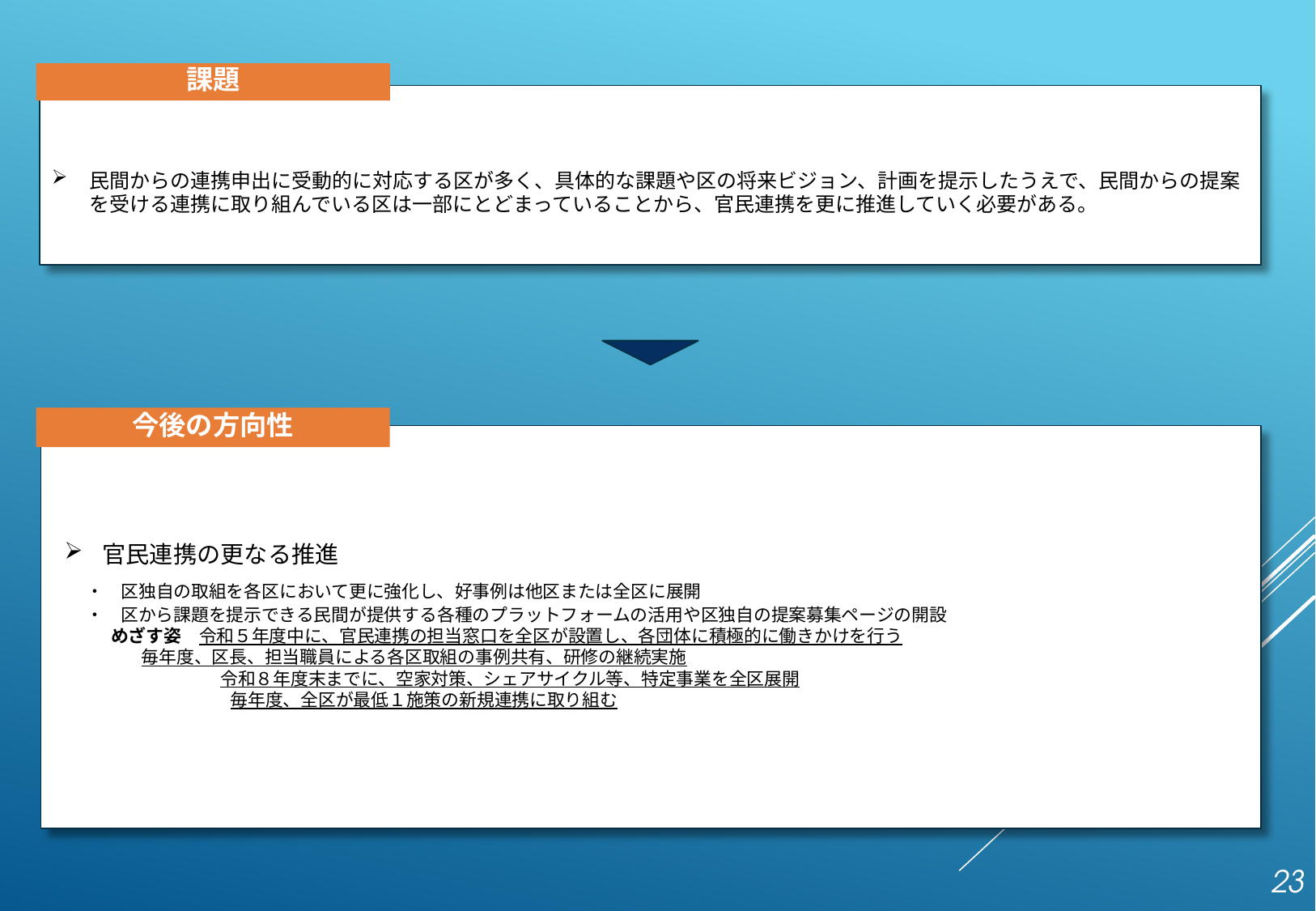

課題

民間からの連携申出に受動的に対応する区が多く、具体的な課題や区の将来ビジョン、計画を提示したうえで、民間からの提案を受ける連携に取り組んでいる区は一部にとどまっていることから、官民連携を更に推進していく必要がある。

今後の方向性
官民連携の更なる推進
　 ・　区独自の取組を各区において更に強化し、好事例は他区または全区に展開
　 ・　区から課題を提示できる民間が提供する各種のプラットフォームの活用や区独自の提案募集ページの開設
　　   めざす姿　令和５年度中に、官民連携の担当窓口を全区が設置し、各団体に積極的に働きかけを行う
                   毎年度、区長、担当職員による各区取組の事例共有、研修の継続実施
　　　　　 　  　　 令和８年度末までに、空家対策、シェアサイクル等、特定事業を全区展開
　　　　　　　 　　 毎年度、全区が最低１施策の新規連携に取り組む
23